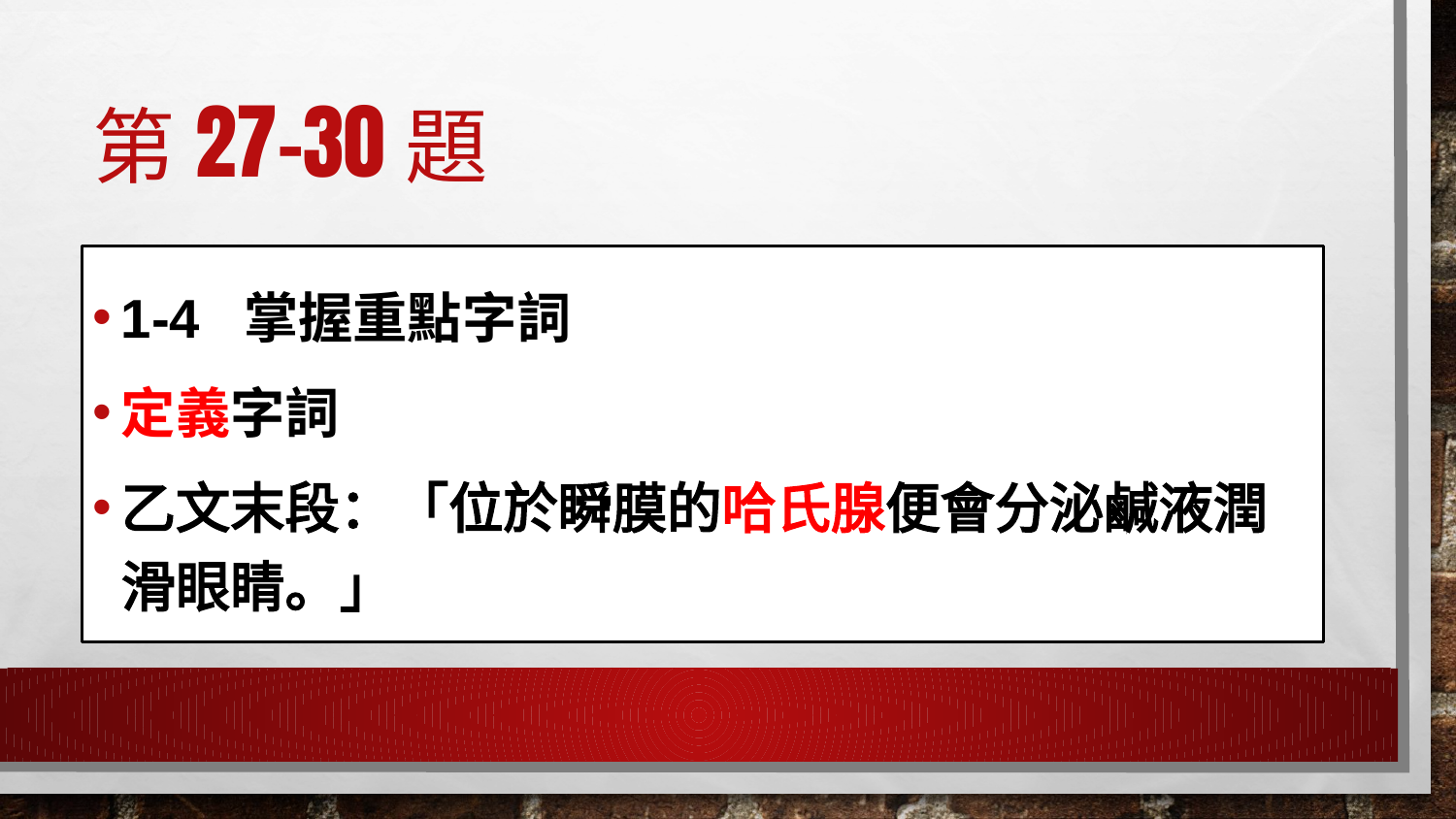

# 第27-30題
1-4  掌握重點字詞
定義字詞
乙文末段：「位於瞬膜的哈氏腺便會分泌鹹液潤滑眼睛。」